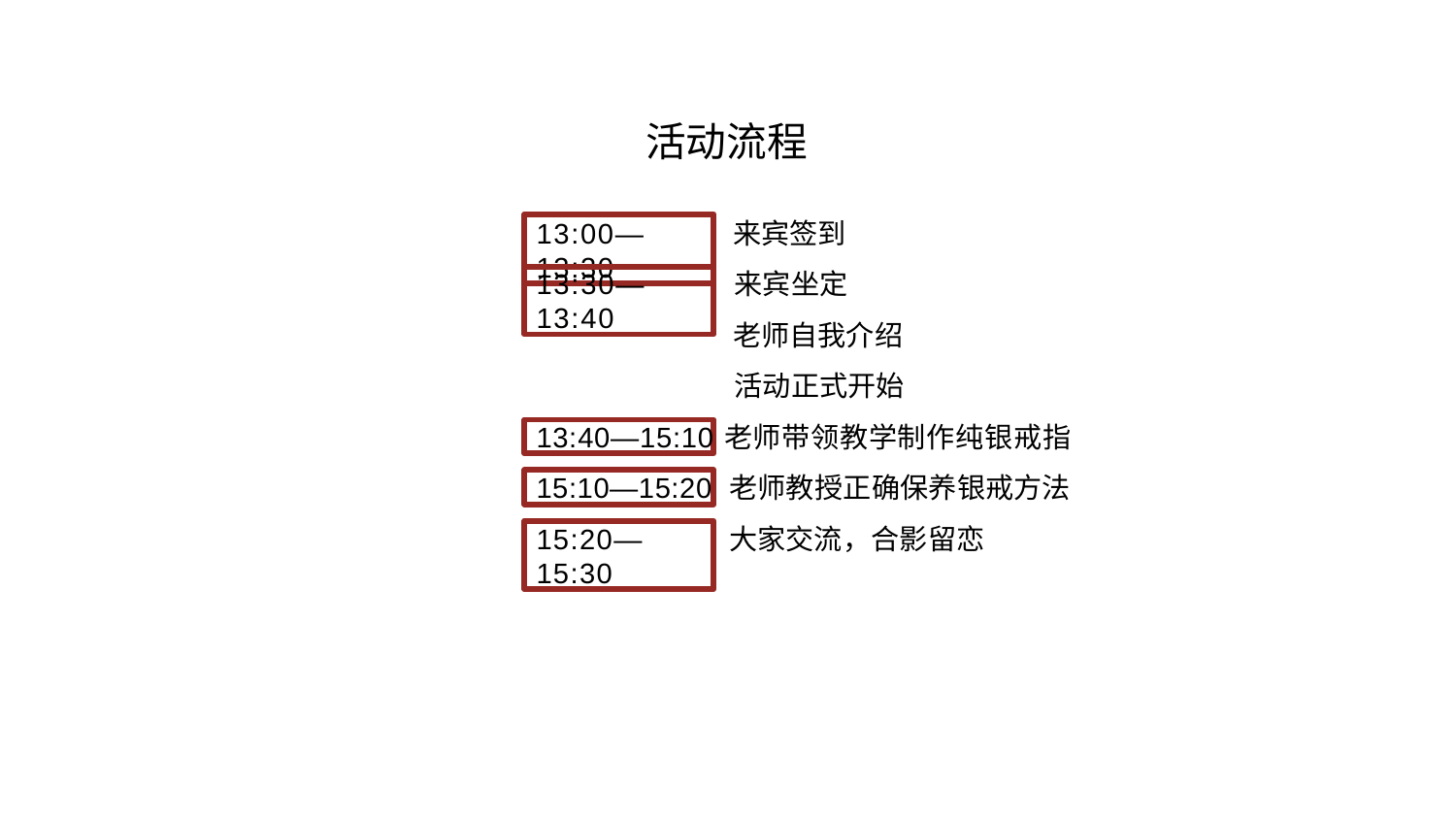

# 活动流程
来宾签到 来宾坐定
老师自我介绍 活动正式开始
老师带领教学制作纯银戒指 老师教授正确保养银戒方法 大家交流，合影留恋
13:00—13:30
13:30—13:40
13:40—15:10
15:10—15:20
15:20—15:30